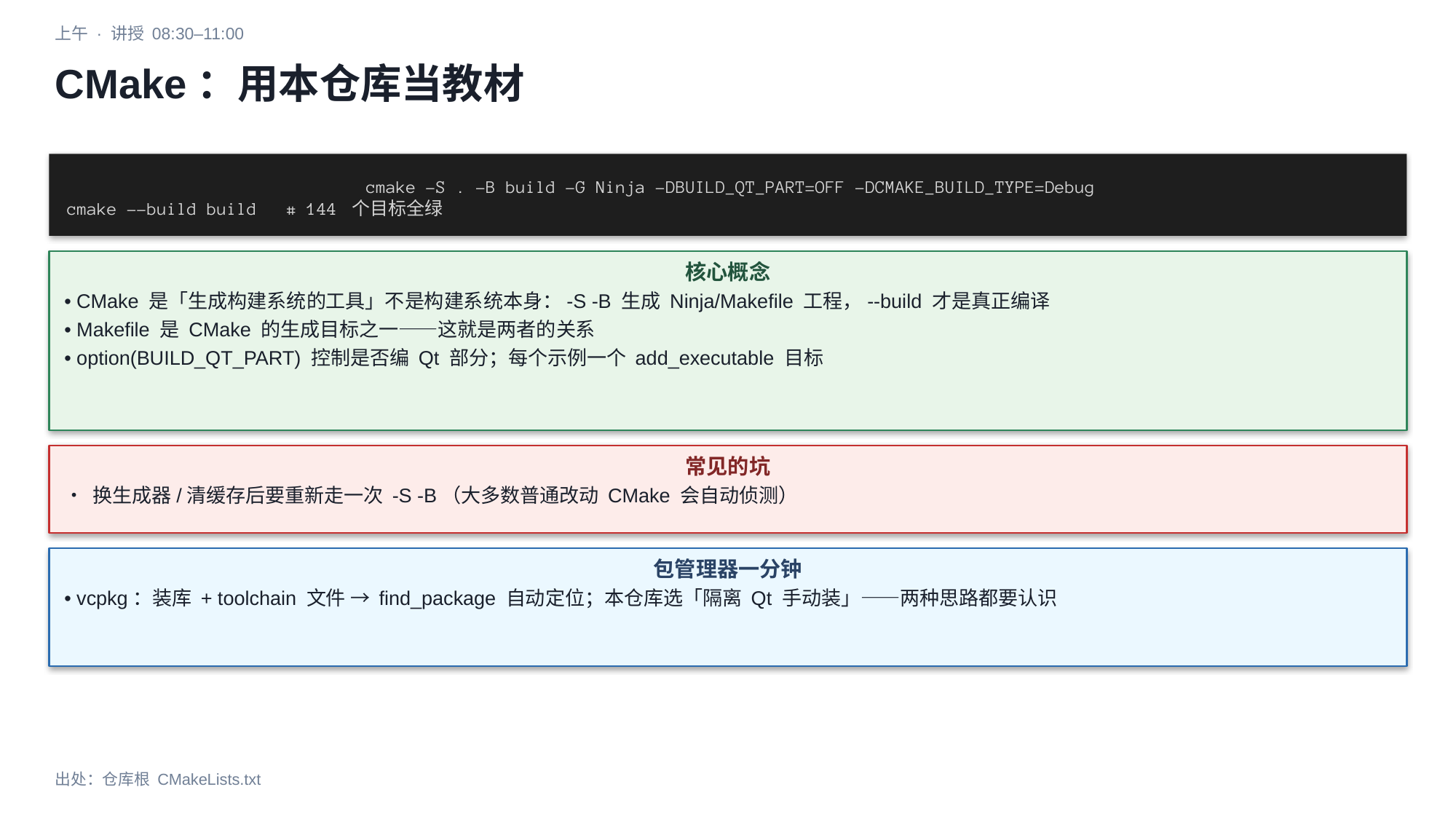

上午 · 讲授 08:30–11:00
CMake：用本仓库当教材
cmake -S . -B build -G Ninja -DBUILD_QT_PART=OFF -DCMAKE_BUILD_TYPE=Debug
cmake --build build   # 144 个目标全绿
核心概念
• CMake 是「生成构建系统的工具」不是构建系统本身：-S -B 生成 Ninja/Makefile 工程，--build 才是真正编译
• Makefile 是 CMake 的生成目标之一——这就是两者的关系
• option(BUILD_QT_PART) 控制是否编 Qt 部分；每个示例一个 add_executable 目标
常见的坑
• 换生成器/清缓存后要重新走一次 -S -B（大多数普通改动 CMake 会自动侦测）
包管理器一分钟
• vcpkg：装库 + toolchain 文件 → find_package 自动定位；本仓库选「隔离 Qt 手动装」——两种思路都要认识
出处：仓库根 CMakeLists.txt